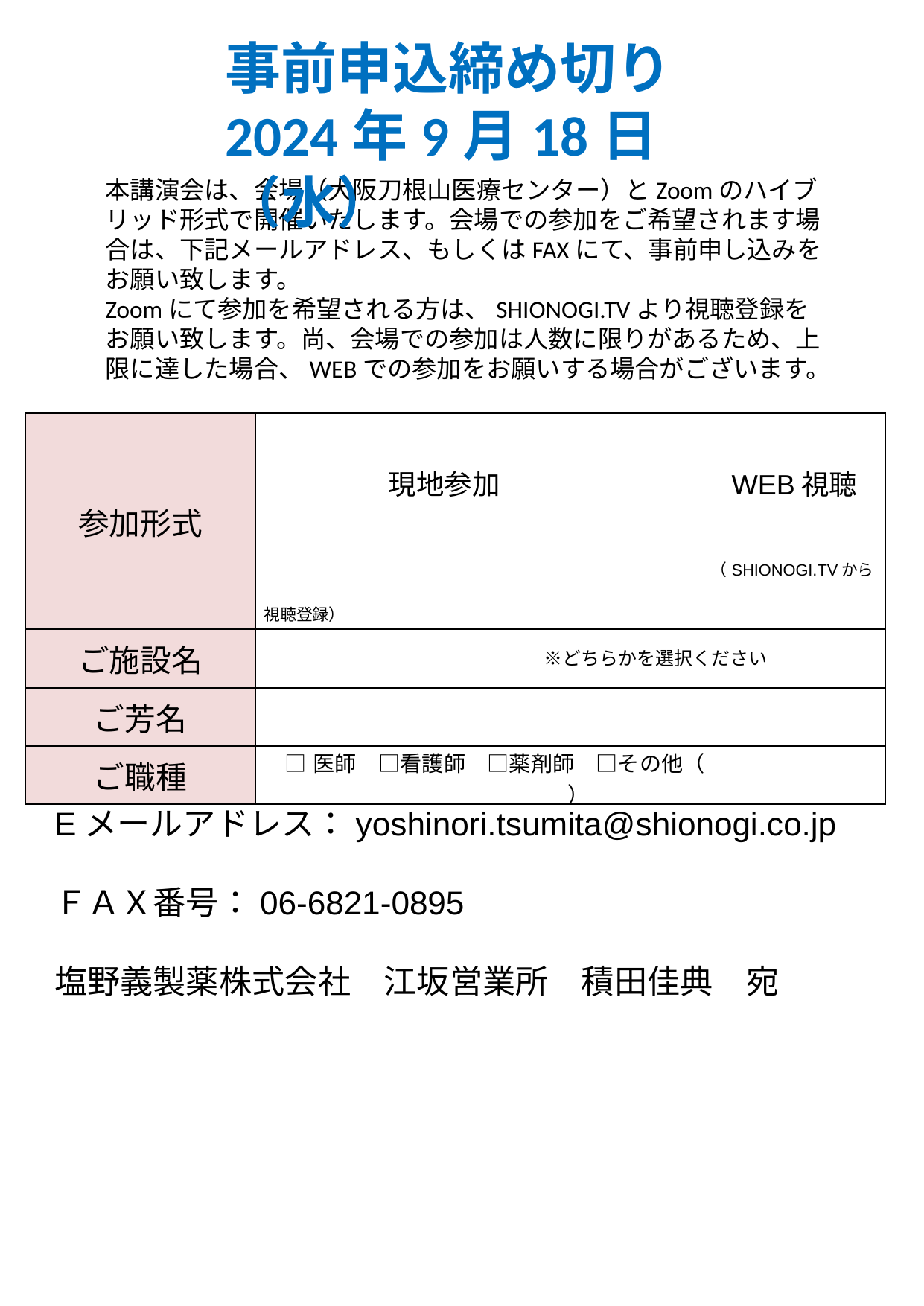

事前申込締め切り
2024年9月18日（水）
本講演会は、会場（大阪刀根山医療センター）とZoomのハイブリッド形式で開催いたします。会場での参加をご希望されます場合は、下記メールアドレス、もしくはFAXにて、事前申し込みをお願い致します。
Zoomにて参加を希望される方は、SHIONOGI.TVより視聴登録をお願い致します。尚、会場での参加は人数に限りがあるため、上限に達した場合、WEBでの参加をお願いする場合がございます。
| 参加形式 | 現地参加　　　　　　　　WEB視聴　　　　　 　　　　　　　　　　　　　　　　（SHIONOGI.TVから視聴登録） 　　　　 　　　　　　　　　※どちらかを選択ください |
| --- | --- |
| ご施設名 |  |
| ご芳名 |  |
| ご職種 | □医師　□看護師　□薬剤師　□その他（　　　　 　　　） |
Eメールアドレス：yoshinori.tsumita@shionogi.co.jp

ＦＡＸ番号：06-6821-0895

塩野義製薬株式会社　江坂営業所　積田佳典　宛